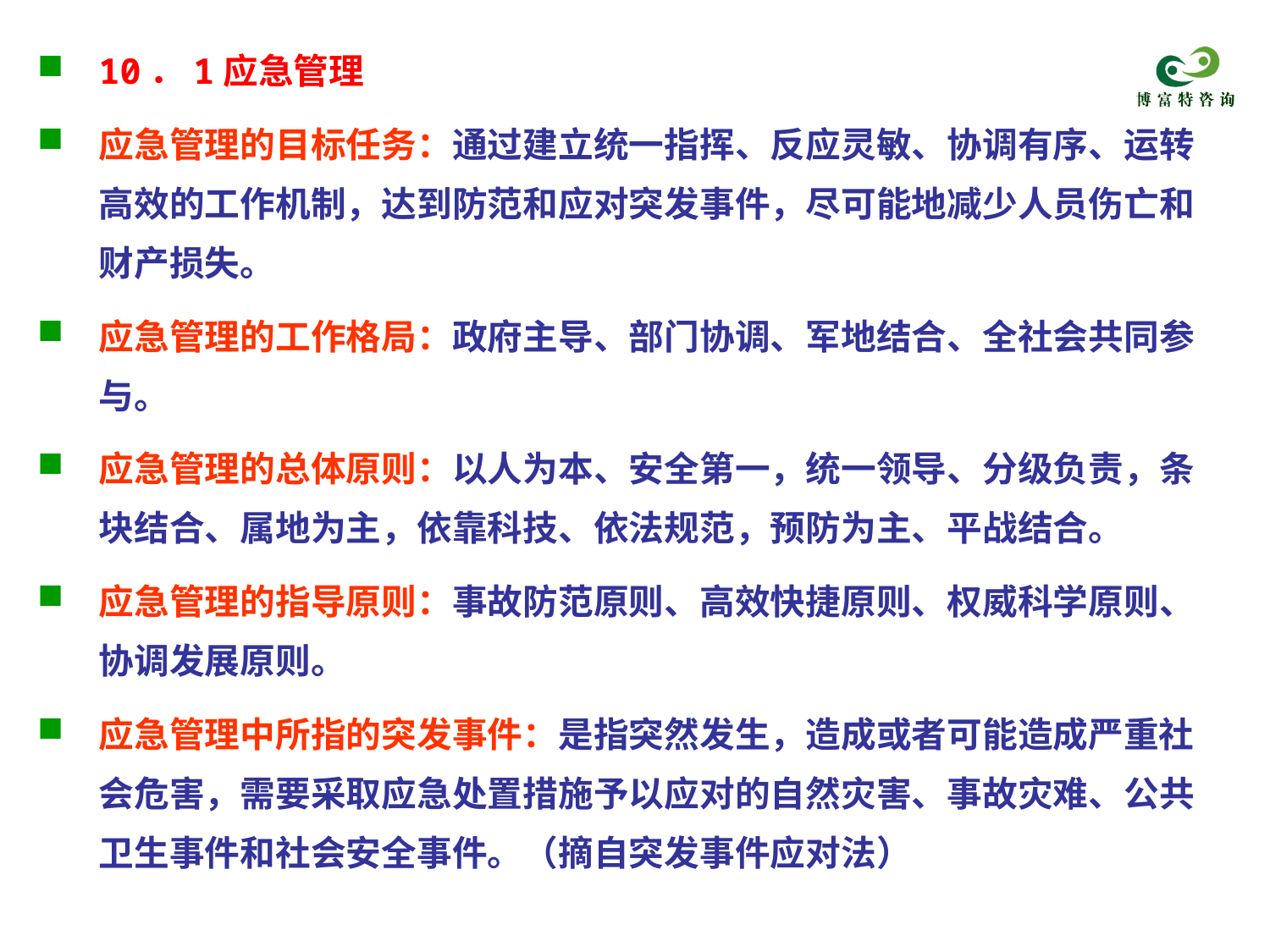

10．1应急管理
应急管理的目标任务：通过建立统一指挥、反应灵敏、协调有序、运转高效的工作机制，达到防范和应对突发事件，尽可能地减少人员伤亡和财产损失。
应急管理的工作格局：政府主导、部门协调、军地结合、全社会共同参与。
应急管理的总体原则：以人为本、安全第一，统一领导、分级负责，条块结合、属地为主，依靠科技、依法规范，预防为主、平战结合。
应急管理的指导原则：事故防范原则、高效快捷原则、权威科学原则、协调发展原则。
应急管理中所指的突发事件：是指突然发生，造成或者可能造成严重社会危害，需要采取应急处置措施予以应对的自然灾害、事故灾难、公共卫生事件和社会安全事件。（摘自突发事件应对法）